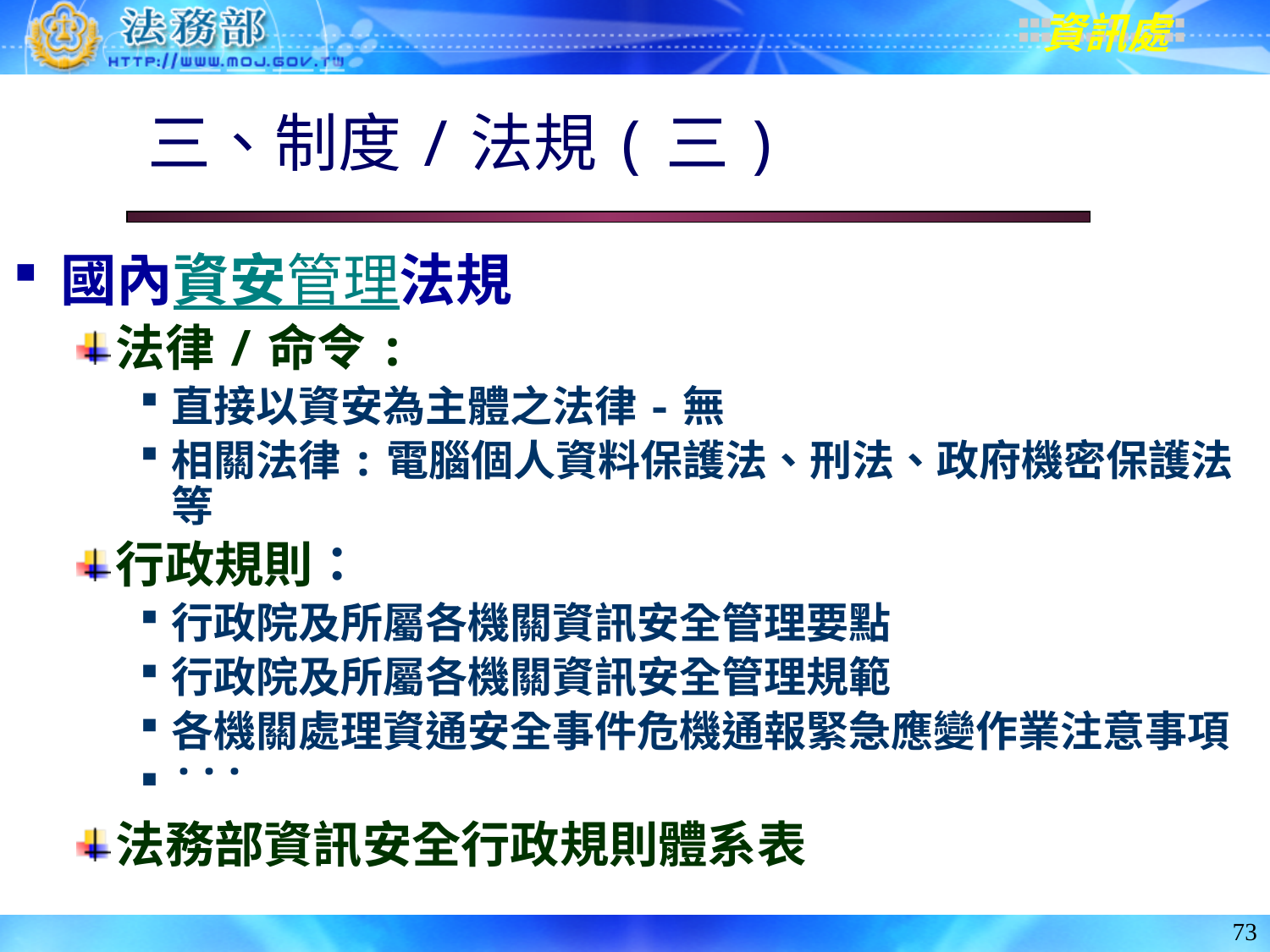

# 三、制度/法規(三)

國內資安管理法規
法律/命令:
直接以資安為主體之法律-無
相關法律:電腦個人資料保護法、刑法、政府機密保護法等
行政規則：
行政院及所屬各機關資訊安全管理要點
行政院及所屬各機關資訊安全管理規範
各機關處理資通安全事件危機通報緊急應變作業注意事項
˙˙˙
法務部資訊安全行政規則體系表